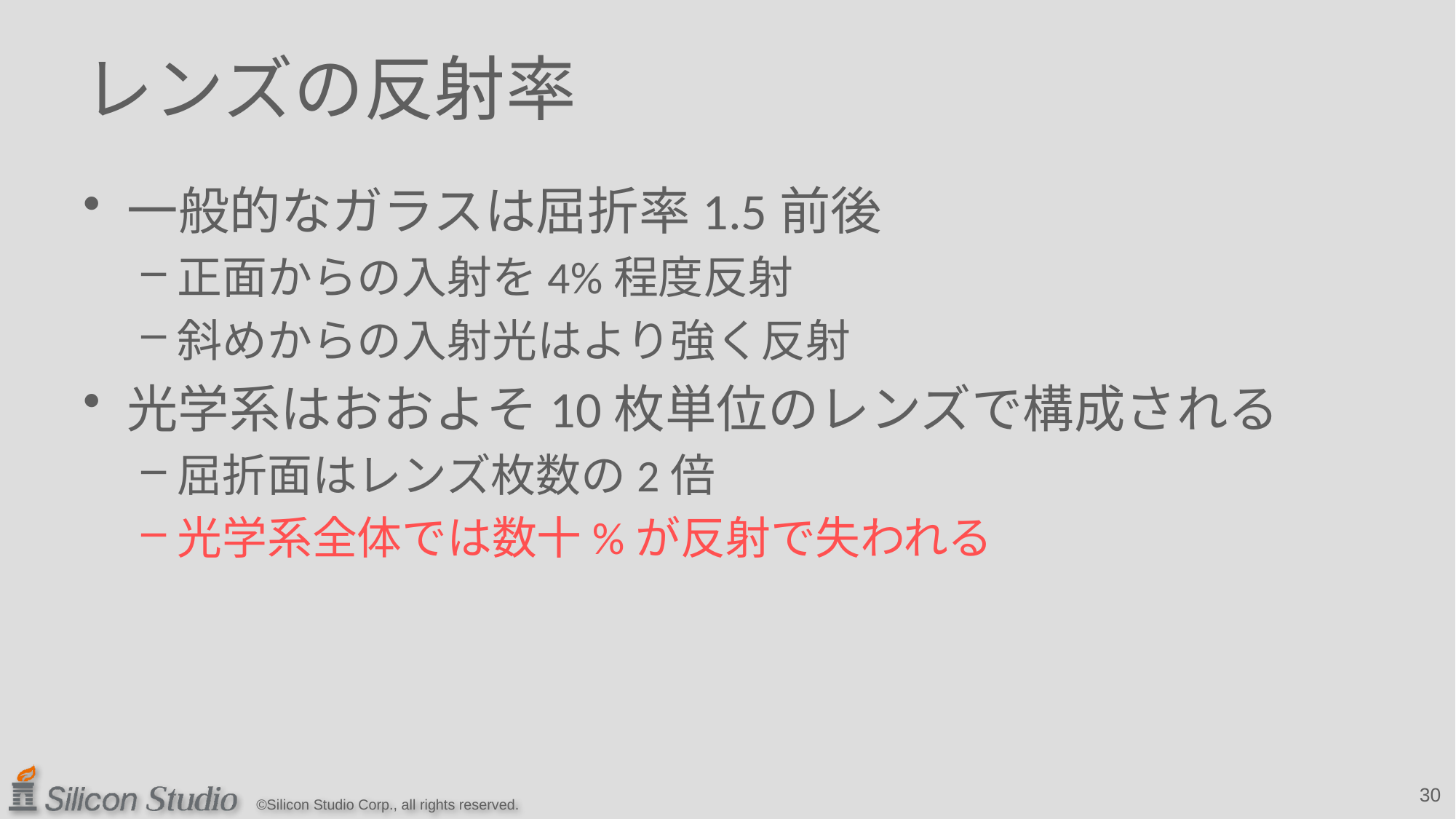

# レンズの反射率
一般的なガラスは屈折率1.5前後
正面からの入射を4%程度反射
斜めからの入射光はより強く反射
光学系はおおよそ10枚単位のレンズで構成される
屈折面はレンズ枚数の2倍
光学系全体では数十%が反射で失われる
30